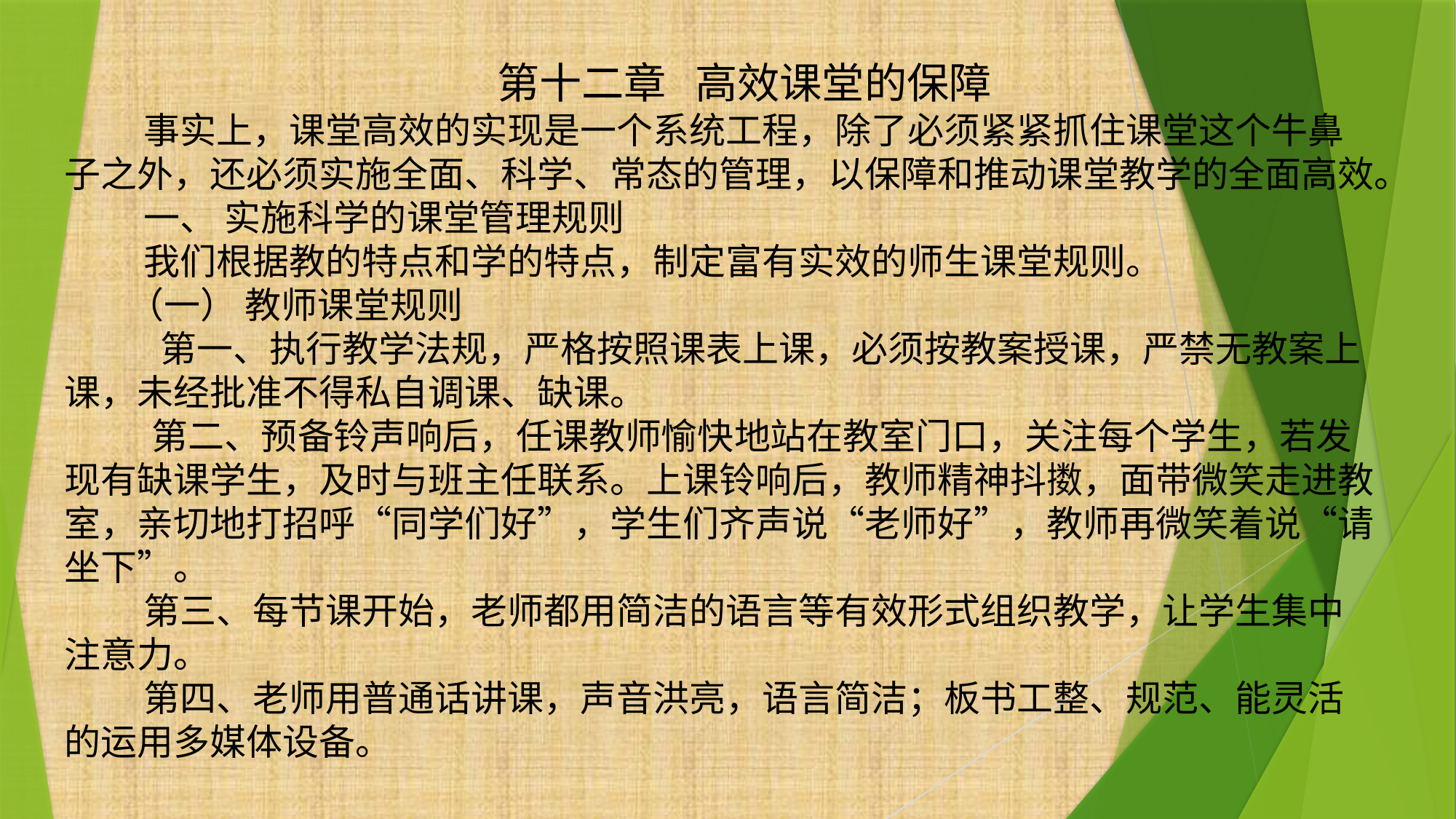

第十二章   高效课堂的保障
   事实上，课堂高效的实现是一个系统工程，除了必须紧紧抓住课堂这个牛鼻子之外，还必须实施全面、科学、常态的管理，以保障和推动课堂教学的全面高效。
   一、 实施科学的课堂管理规则
   我们根据教的特点和学的特点，制定富有实效的师生课堂规则。
 （一） 教师课堂规则
     第一、执行教学法规，严格按照课表上课，必须按教案授课，严禁无教案上课，未经批准不得私自调课、缺课。
    第二、预备铃声响后，任课教师愉快地站在教室门口，关注每个学生，若发现有缺课学生，及时与班主任联系。上课铃响后，教师精神抖擞，面带微笑走进教室，亲切地打招呼“同学们好”，学生们齐声说“老师好”，教师再微笑着说“请坐下”。
   第三、每节课开始，老师都用简洁的语言等有效形式组织教学，让学生集中注意力。
   第四、老师用普通话讲课，声音洪亮，语言简洁；板书工整、规范、能灵活的运用多媒体设备。